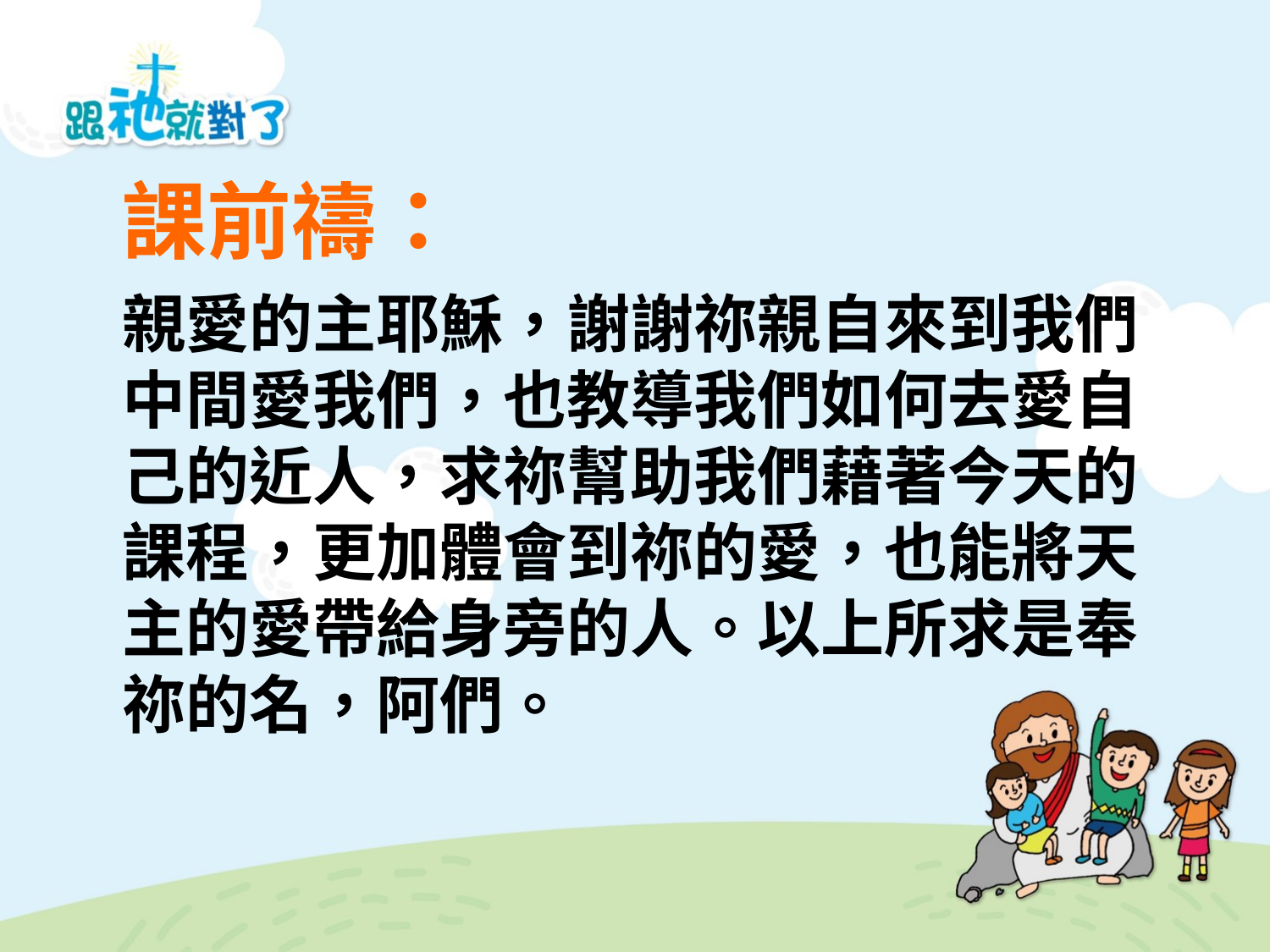

課前禱：
親愛的主耶穌，謝謝祢親自來到我們中間愛我們，也教導我們如何去愛自己的近人，求祢幫助我們藉著今天的課程，更加體會到祢的愛，也能將天主的愛帶給身旁的人。以上所求是奉祢的名，阿們。